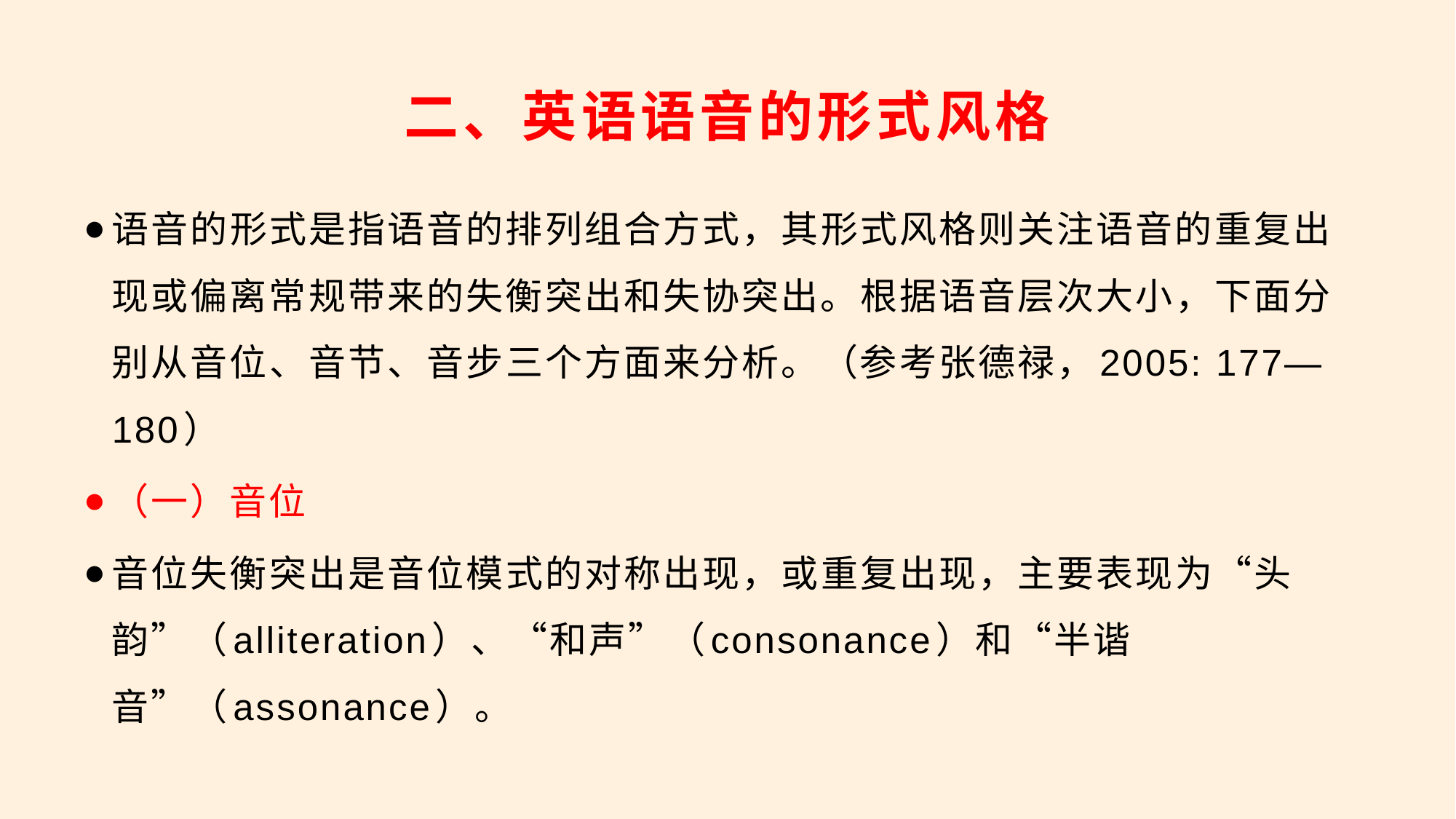

# 二、英语语音的形式风格
语音的形式是指语音的排列组合方式，其形式风格则关注语音的重复出现或偏离常规带来的失衡突出和失协突出。根据语音层次大小，下面分别从音位、音节、音步三个方面来分析。（参考张德禄，2005: 177—180）
（一）音位
音位失衡突出是音位模式的对称出现，或重复出现，主要表现为“头韵”（alliteration）、“和声”（consonance）和“半谐音”（assonance）。